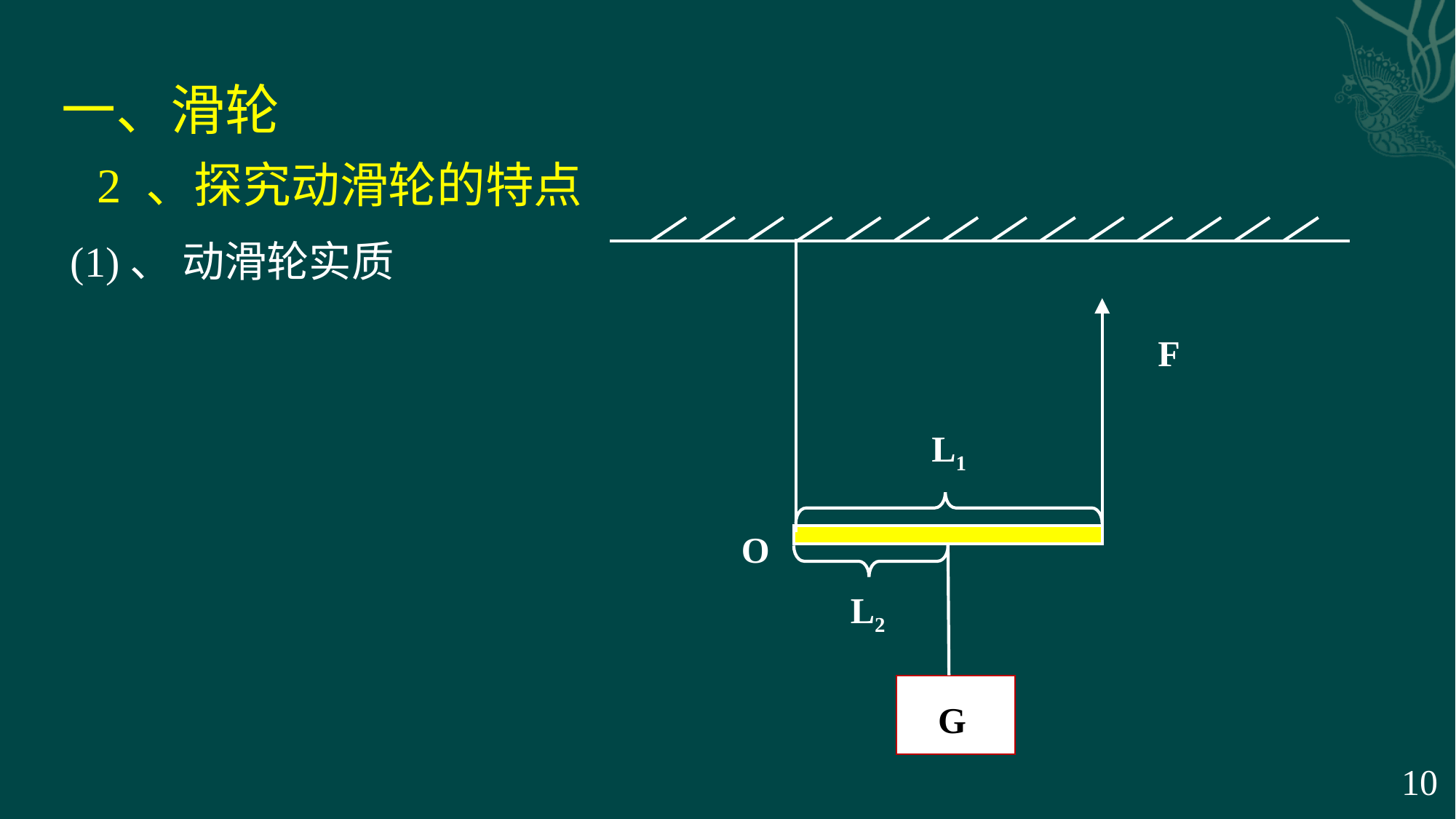

一、滑轮
2 、探究动滑轮的特点
(1)、 动滑轮实质
F

L1

O

L2

G
10